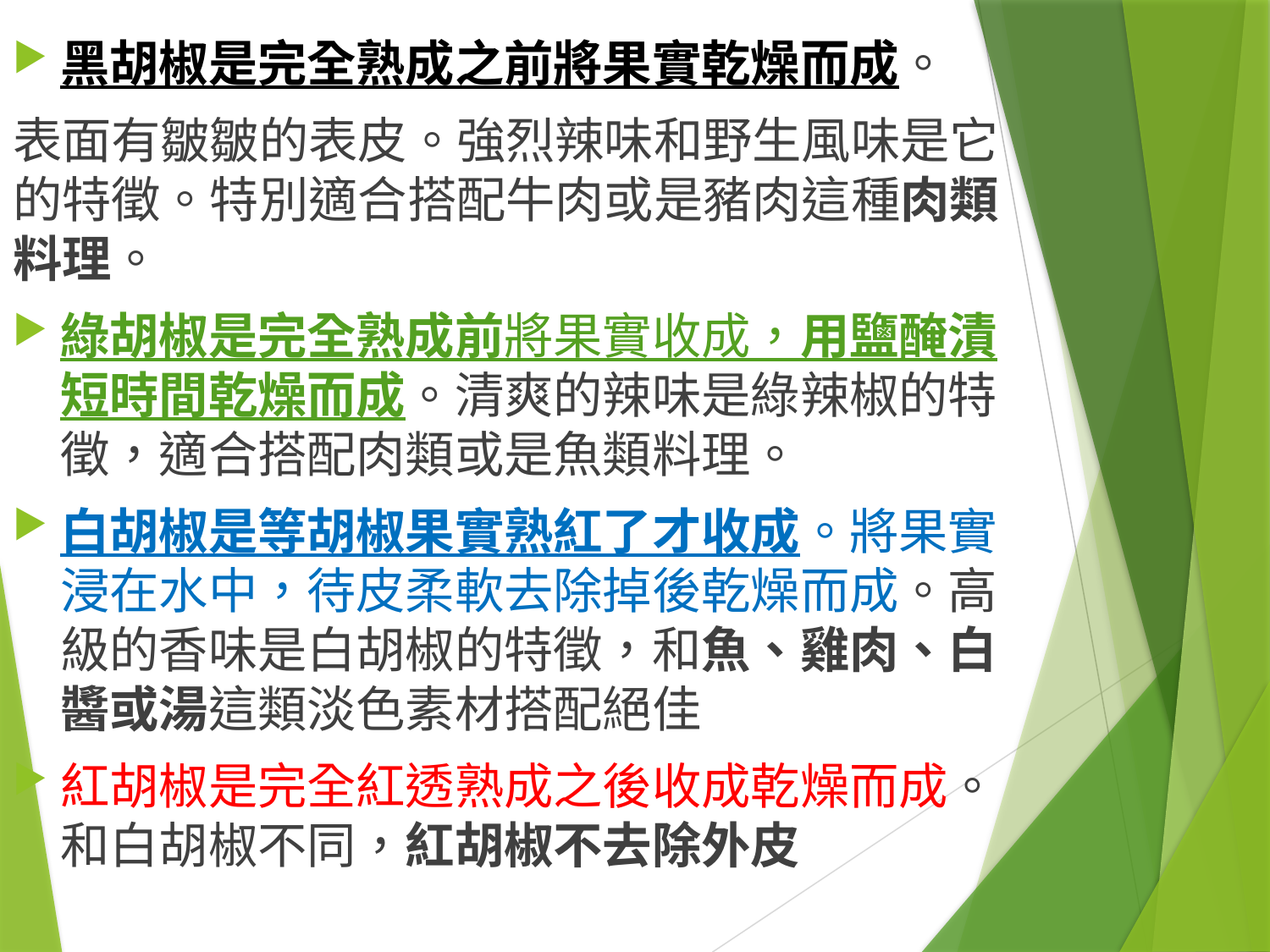

黑胡椒是完全熟成之前將果實乾燥而成。
表面有皺皺的表皮。強烈辣味和野生風味是它的特徵。特別適合搭配牛肉或是豬肉這種肉類料理。
綠胡椒是完全熟成前將果實收成，用鹽醃漬短時間乾燥而成。清爽的辣味是綠辣椒的特徵，適合搭配肉類或是魚類料理。
白胡椒是等胡椒果實熟紅了才收成。將果實浸在水中，待皮柔軟去除掉後乾燥而成。高級的香味是白胡椒的特徵，和魚、雞肉、白醬或湯這類淡色素材搭配絕佳
紅胡椒是完全紅透熟成之後收成乾燥而成。和白胡椒不同，紅胡椒不去除外皮
#